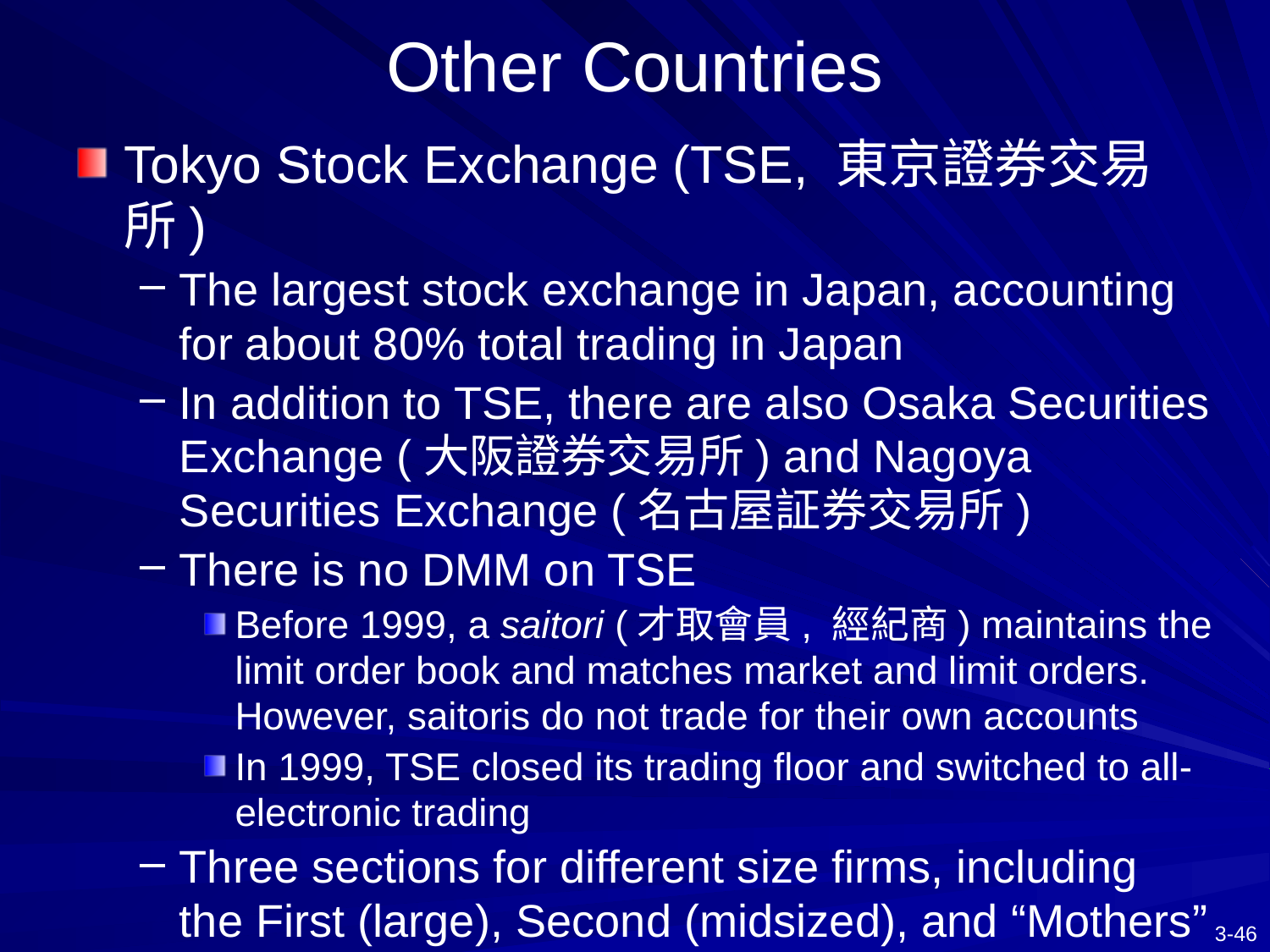

# Other Countries
Tokyo Stock Exchange (TSE, 東京證券交易所)
The largest stock exchange in Japan, accounting for about 80% total trading in Japan
In addition to TSE, there are also Osaka Securities Exchange (大阪證券交易所) and Nagoya Securities Exchange (名古屋証券交易所)
There is no DMM on TSE
Before 1999, a saitori (才取會員, 經紀商) maintains the limit order book and matches market and limit orders. However, saitoris do not trade for their own accounts
In 1999, TSE closed its trading floor and switched to all-electronic trading
Three sections for different size firms, including the First (large), Second (midsized), and “Mothers” (emerging and high-growth) sections